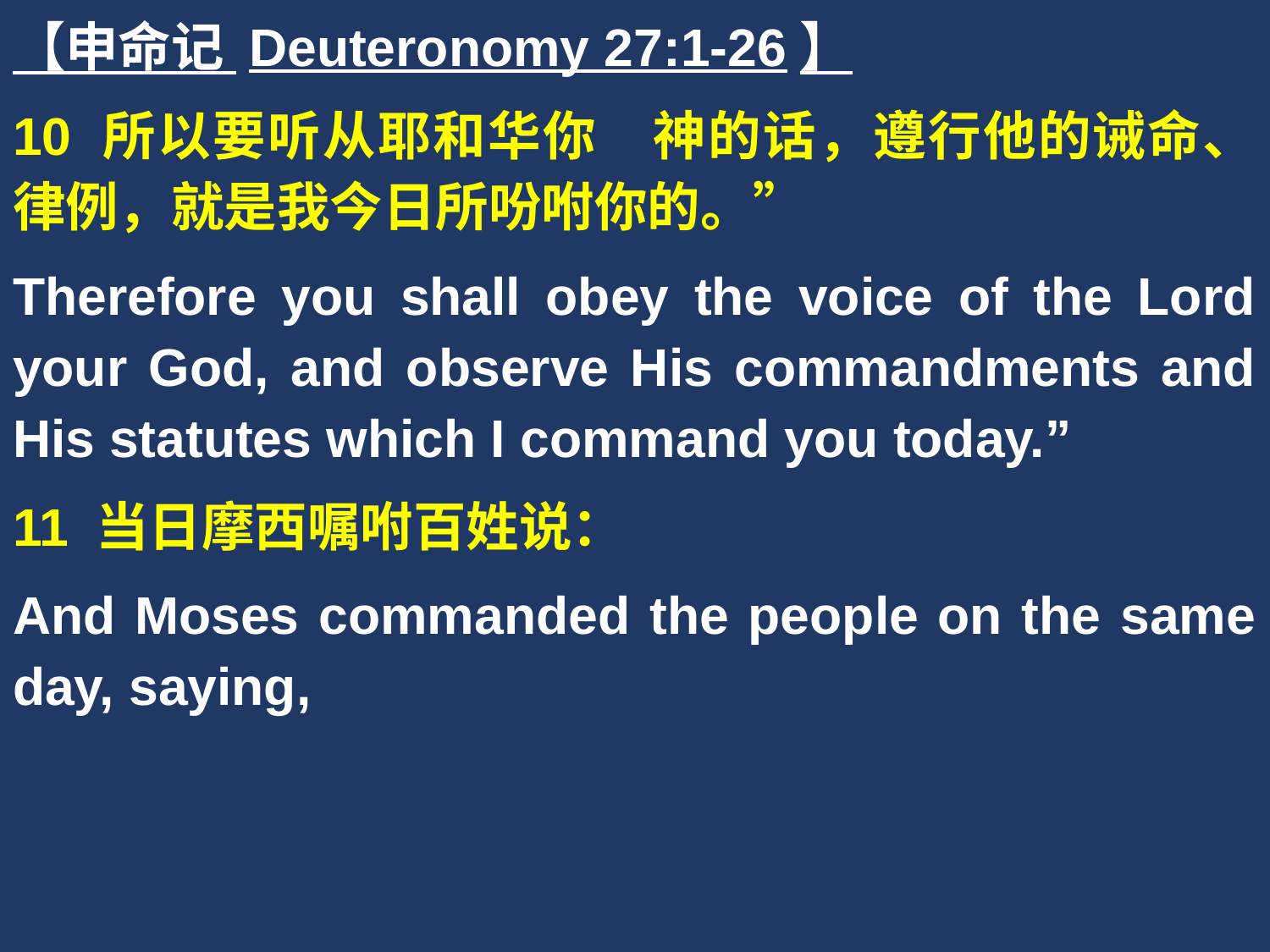

【申命记 Deuteronomy 27:1-26】
10 所以要听从耶和华你　神的话，遵行他的诫命、律例，就是我今日所吩咐你的。”
Therefore you shall obey the voice of the Lord your God, and observe His commandments and His statutes which I command you today.”
11 当日摩西嘱咐百姓说：
And Moses commanded the people on the same day, saying,